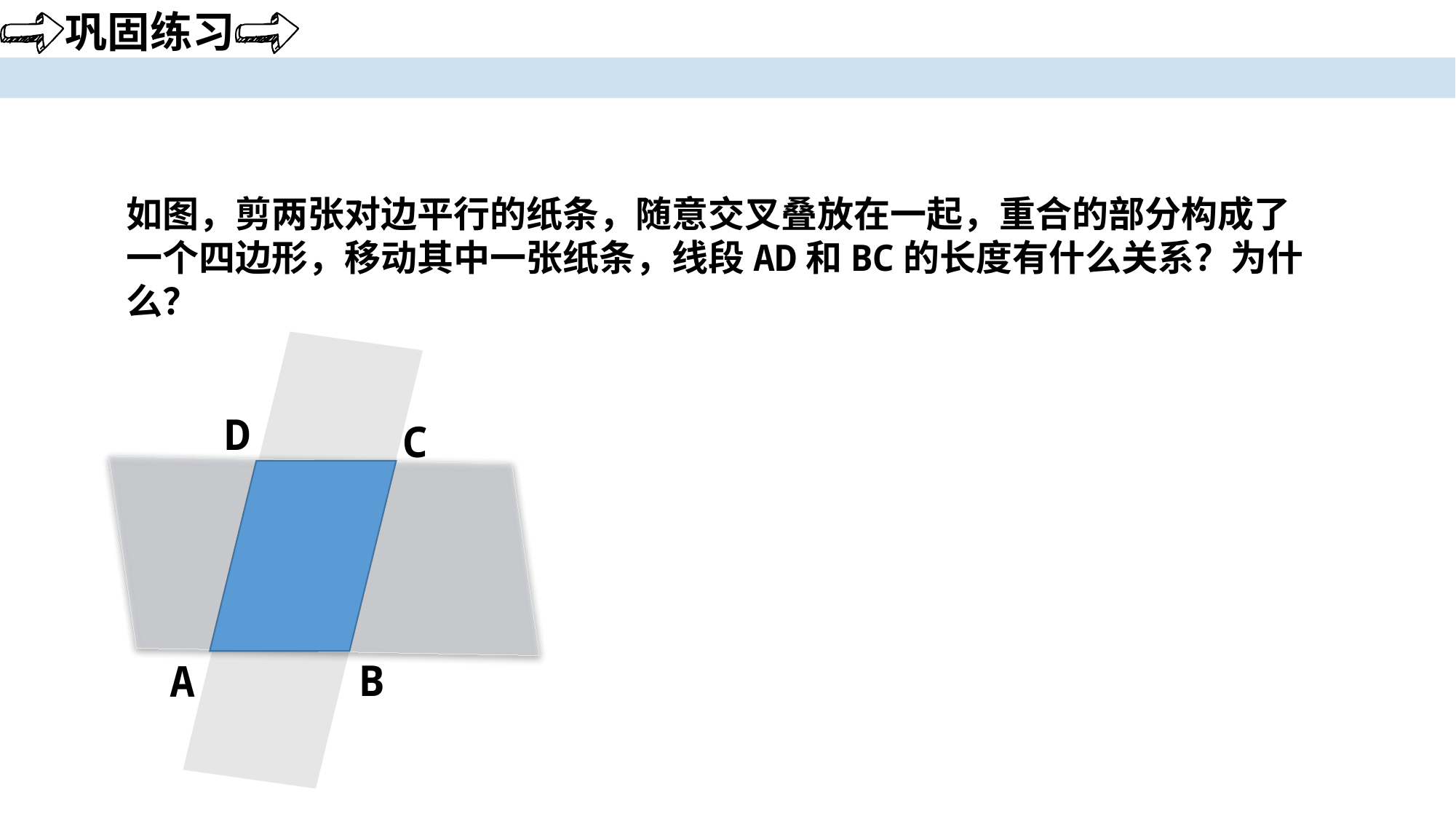

巩固练习

如图，剪两张对边平行的纸条，随意交叉叠放在一起，重合的部分构成了一个四边形，移动其中一张纸条，线段AD和BC的长度有什么关系？为什么？

D
C

B
A